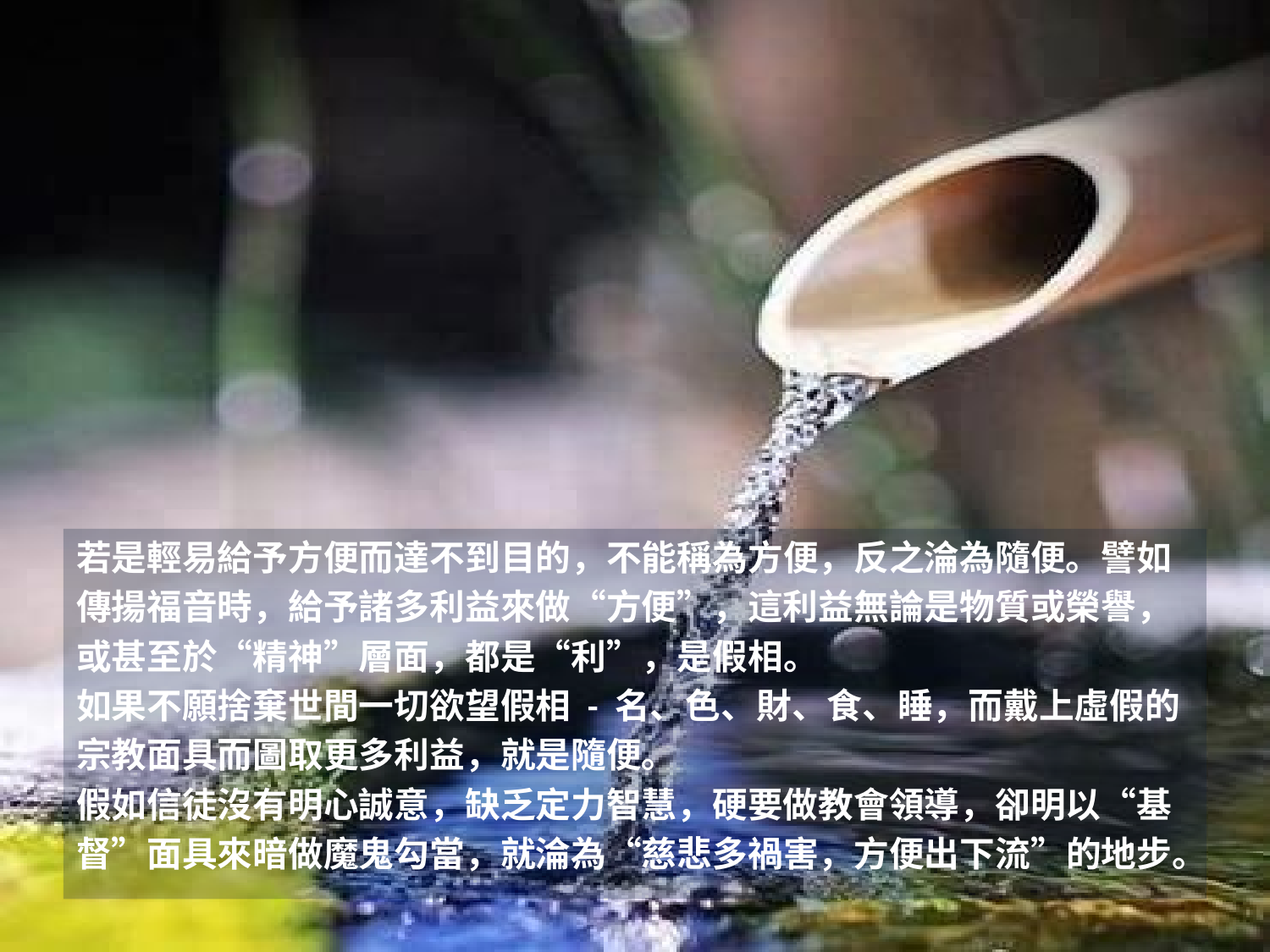

若是輕易給予方便而達不到目的，不能稱為方便，反之淪為隨便。譬如
傳揚福音時，給予諸多利益來做“方便”，這利益無論是物質或榮譽，
或甚至於“精神”層面，都是“利”，是假相。
如果不願捨棄世間一切欲望假相 - 名、色、財、食、睡，而戴上虛假的
宗教面具而圖取更多利益，就是隨便。
假如信徒沒有明心誠意，缺乏定力智慧，硬要做教會領導，卻明以“基
督”面具來暗做魔鬼勾當，就淪為“慈悲多禍害，方便出下流”的地步。